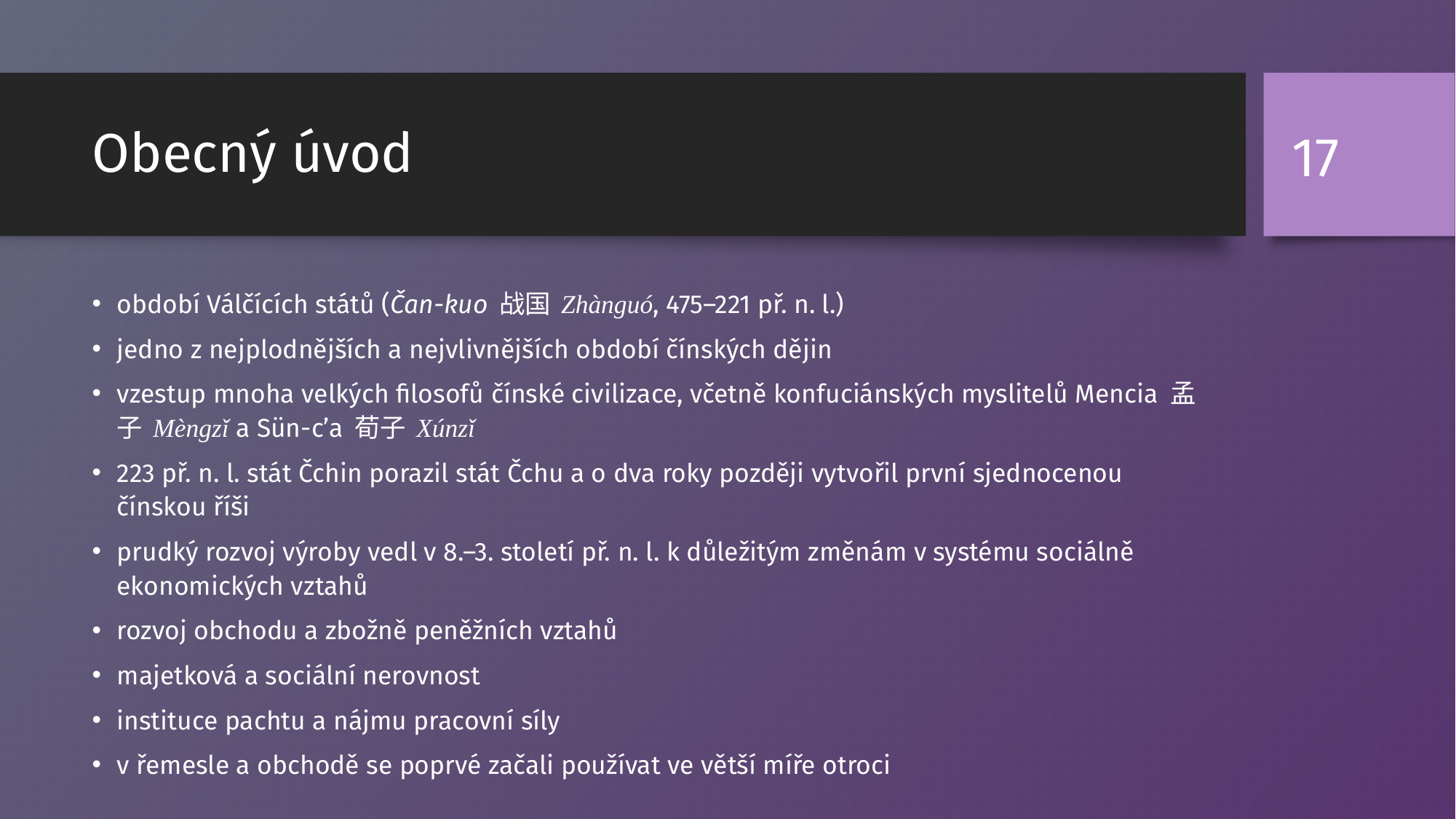

17
# Obecný úvod
období Válčících států (Čan-kuo 战国 Zhànguó, 475–221 př. n. l.)
jedno z nejplodnějších a nejvlivnějších období čínských dějin
vzestup mnoha velkých filosofů čínské civilizace, včetně konfuciánských myslitelů Mencia 孟子 Mèngzǐ a Sün-c’a 荀子 Xúnzǐ
223 př. n. l. stát Čchin porazil stát Čchu a o dva roky později vytvořil první sjednocenou čínskou říši
prudký rozvoj výroby vedl v 8.–3. století př. n. l. k důležitým změnám v systému sociálně ekonomických vztahů
rozvoj obchodu a zbožně peněžních vztahů
majetková a sociální nerovnost
instituce pachtu a nájmu pracovní síly
v řemesle a obchodě se poprvé začali používat ve větší míře otroci